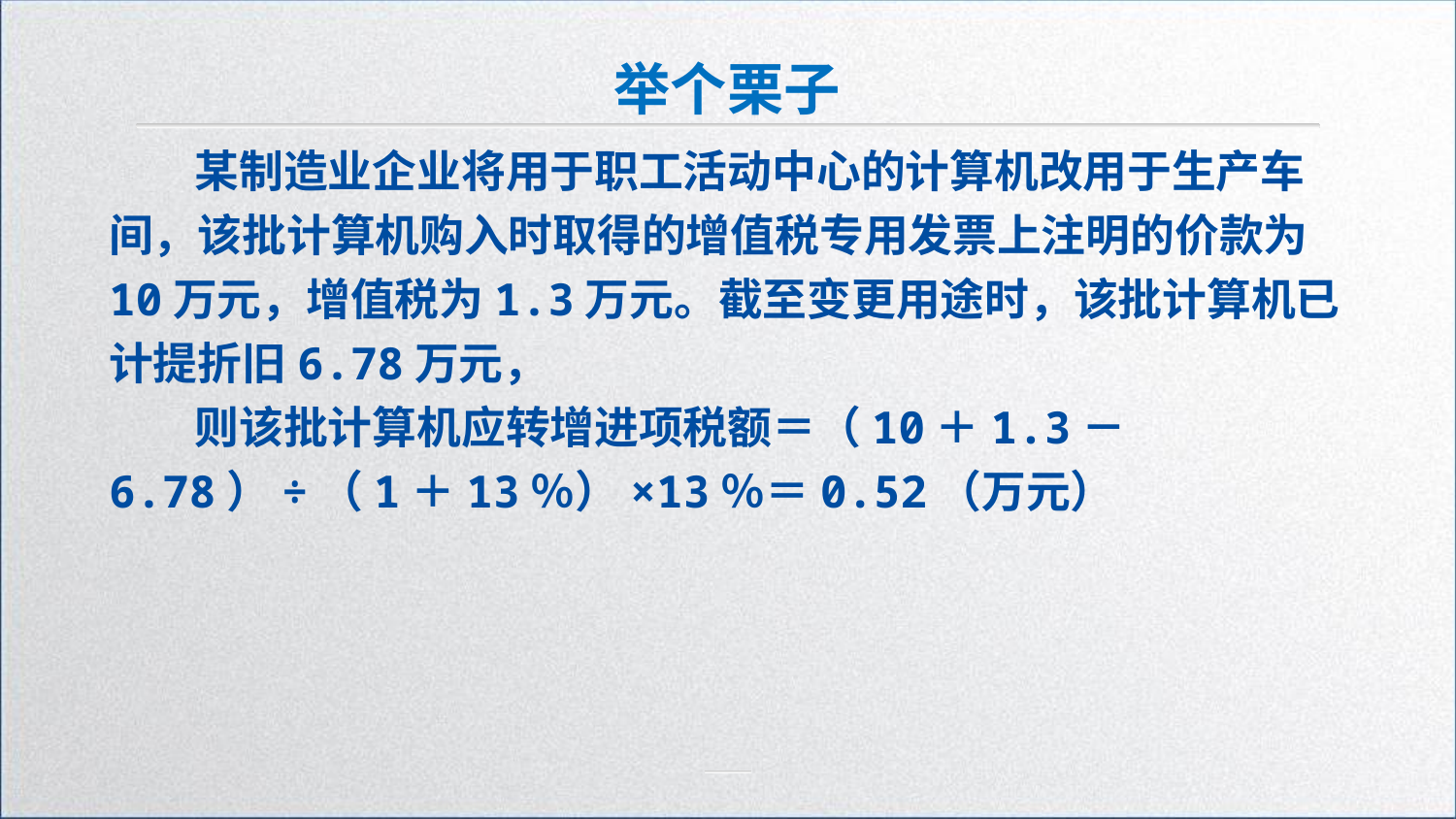

举个栗子
某制造业企业将用于职工活动中心的计算机改用于生产车间，该批计算机购入时取得的增值税专用发票上注明的价款为10万元，增值税为1.3万元。截至变更用途时，该批计算机已计提折旧6.78万元，
则该批计算机应转增进项税额＝（10＋1.3－6.78）÷（1＋13％）×13％＝0.52（万元）